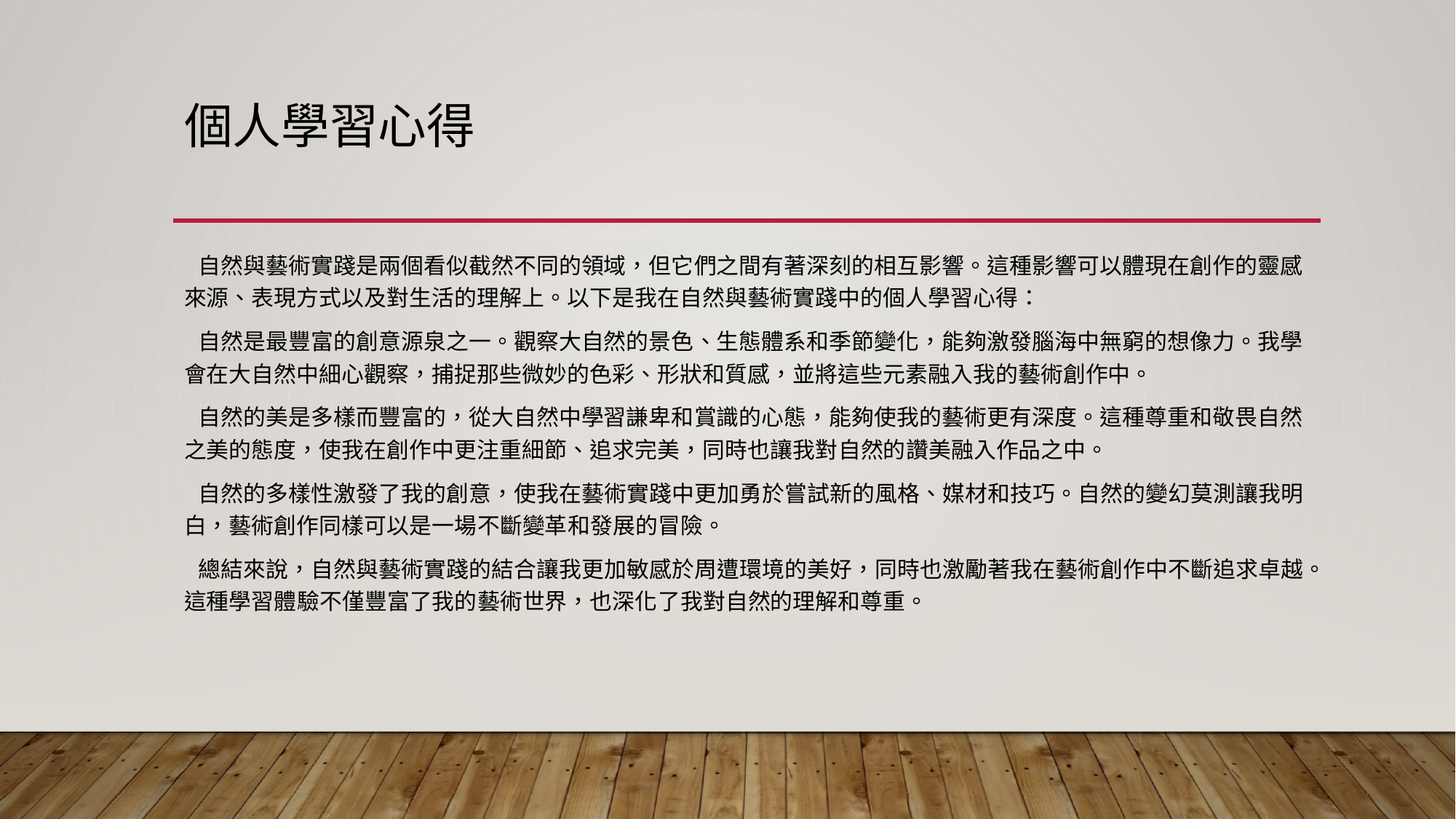

# 個人學習心得
  自然與藝術實踐是兩個看似截然不同的領域，但它們之間有著深刻的相互影響。這種影響可以體現在創作的靈感來源、表現方式以及對生活的理解上。以下是我在自然與藝術實踐中的個人學習心得：
  自然是最豐富的創意源泉之一。觀察大自然的景色、生態體系和季節變化，能夠激發腦海中無窮的想像力。我學會在大自然中細心觀察，捕捉那些微妙的色彩、形狀和質感，並將這些元素融入我的藝術創作中。
  自然的美是多樣而豐富的，從大自然中學習謙卑和賞識的心態，能夠使我的藝術更有深度。這種尊重和敬畏自然之美的態度，使我在創作中更注重細節、追求完美，同時也讓我對自然的讚美融入作品之中。
  自然的多樣性激發了我的創意，使我在藝術實踐中更加勇於嘗試新的風格、媒材和技巧。自然的變幻莫測讓我明白，藝術創作同樣可以是一場不斷變革和發展的冒險。
  總結來說，自然與藝術實踐的結合讓我更加敏感於周遭環境的美好，同時也激勵著我在藝術創作中不斷追求卓越。這種學習體驗不僅豐富了我的藝術世界，也深化了我對自然的理解和尊重。